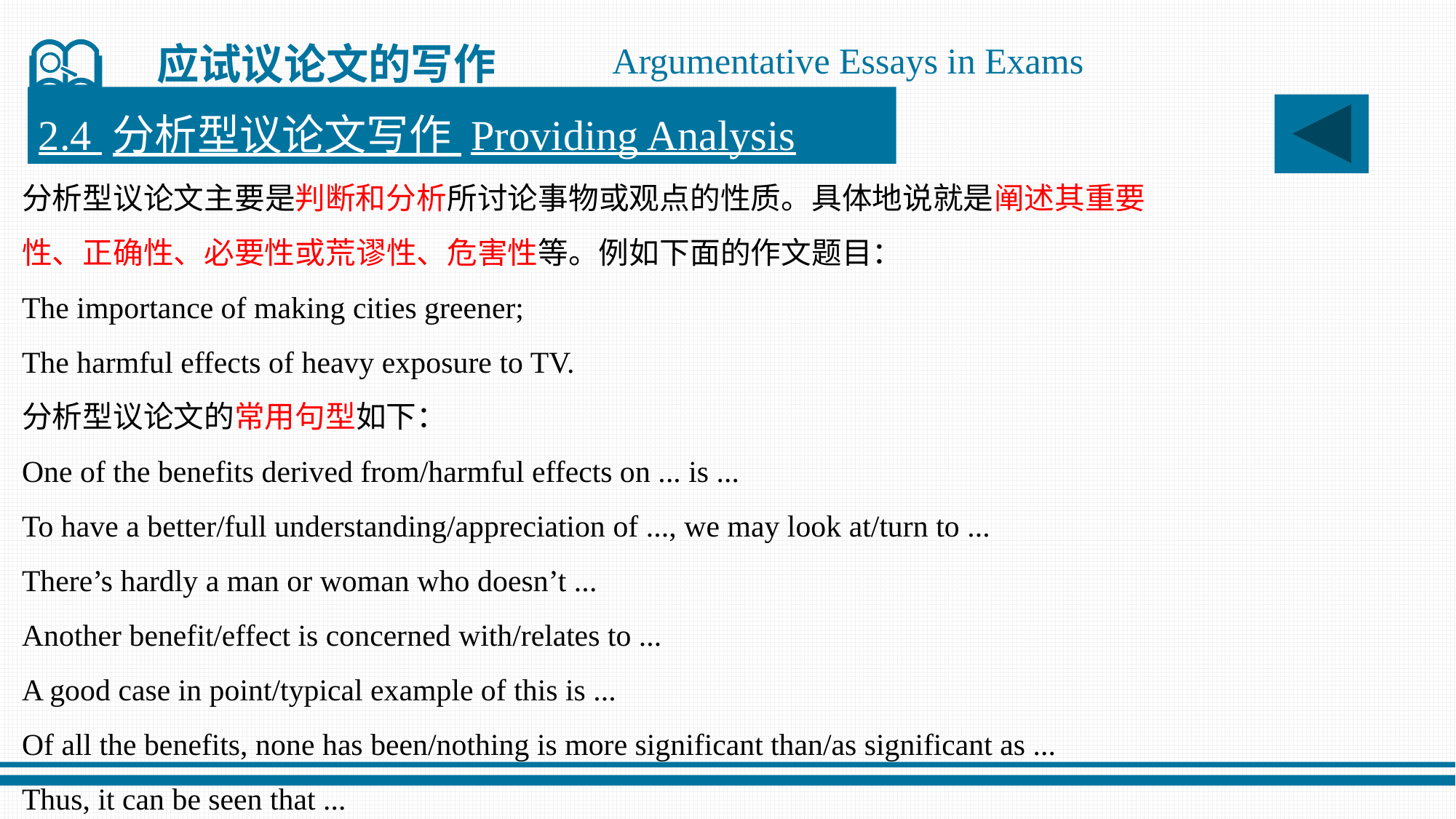

应试议论文的写作
Argumentative Essays in Exams
2.4 分析型议论文写作 Providing Analysis

分析型议论文主要是判断和分析所讨论事物或观点的性质。具体地说就是阐述其重要
性、正确性、必要性或荒谬性、危害性等。例如下面的作文题目：
The importance of making cities greener;
The harmful effects of heavy exposure to TV.
分析型议论文的常用句型如下：
One of the benefits derived from/harmful effects on ... is ...
To have a better/full understanding/appreciation of ..., we may look at/turn to ...
There’s hardly a man or woman who doesn’t ...
Another benefit/effect is concerned with/relates to ...
A good case in point/typical example of this is ...
Of all the benefits, none has been/nothing is more significant than/as significant as ...
Thus, it can be seen that ...